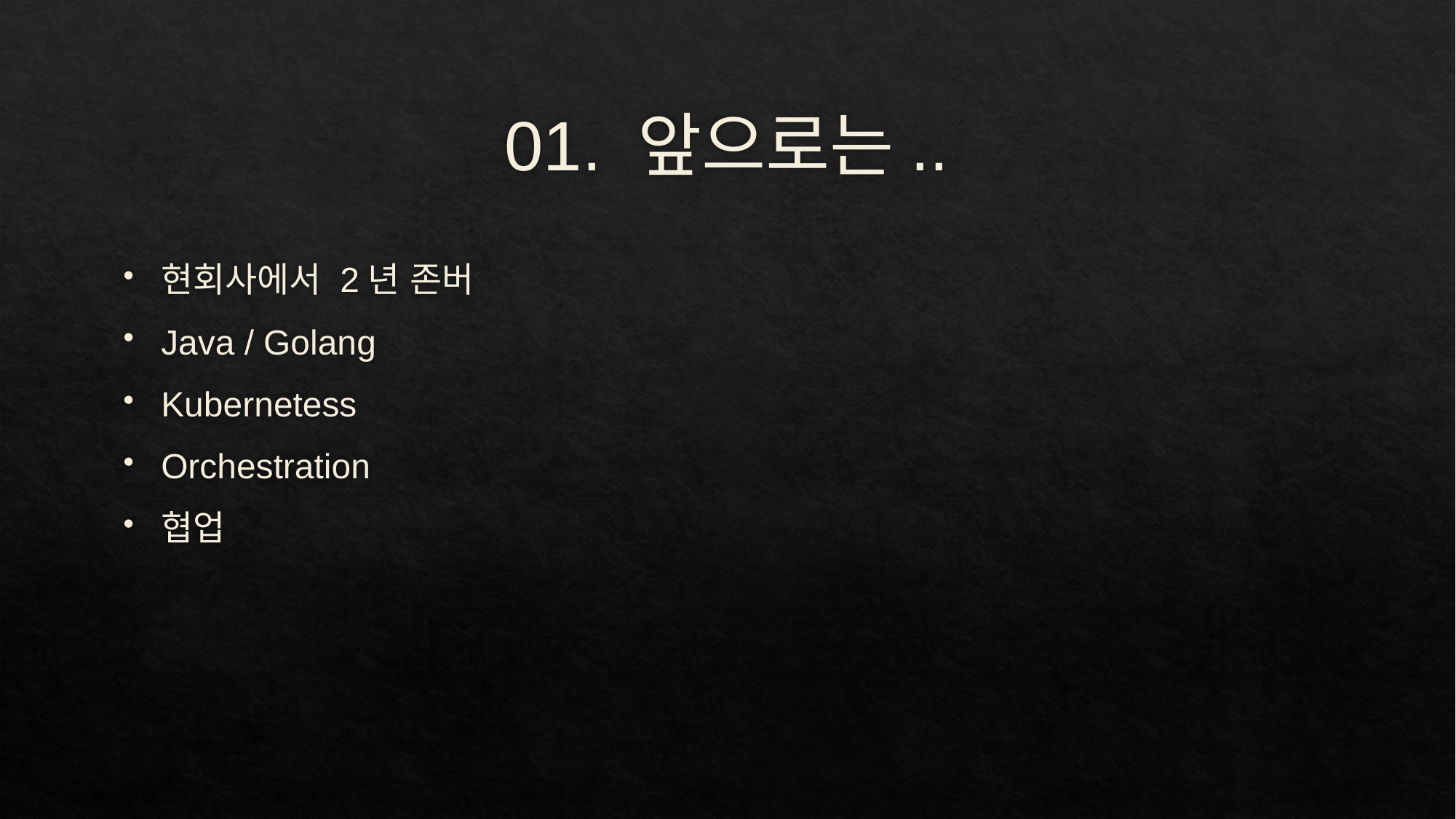

# 01. 앞으로는..
현회사에서 2년 존버
Java / Golang
Kubernetess
Orchestration
협업